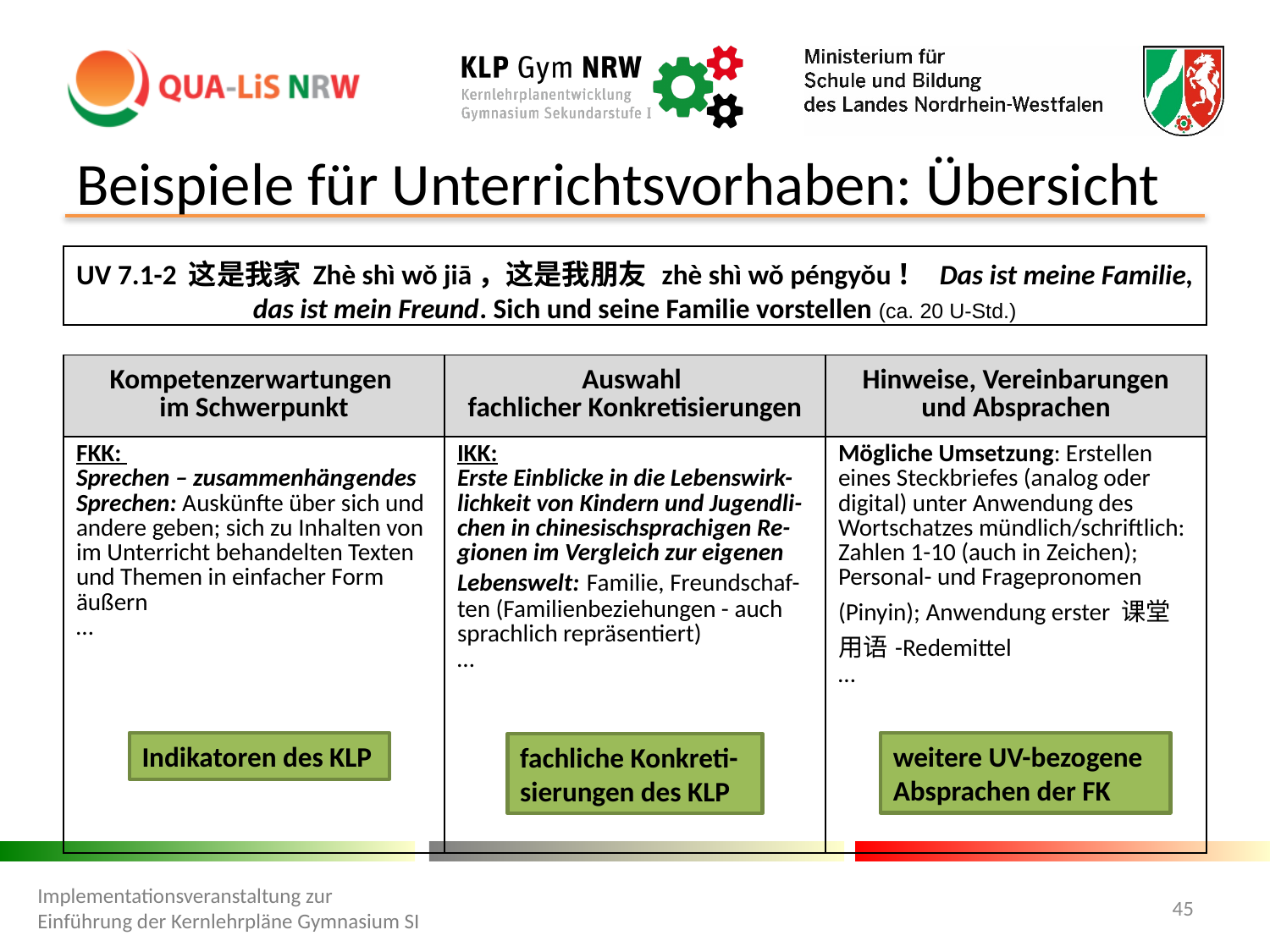

# Beispiele für Unterrichtsvorhaben: Übersicht
| UV 7.1-2 这是我家 Zhè shì wǒ jiā，这是我朋友 zhè shì wǒ péngyǒu！ Das ist meine Familie, das ist mein Freund. Sich und seine Familie vorstellen (ca. 20 U-Std.) |  |  |
| --- | --- | --- |
|  |  |  |
| Kompetenzerwartungen im Schwerpunkt | Auswahl fachlicher Konkretisierungen | Hinweise, Vereinbarungen und Absprachen |
| FKK: Sprechen – zusammenhängendes Sprechen: Auskünfte über sich und andere geben; sich zu Inhalten von im Unterricht behandelten Texten und Themen in einfacher Form äußern … | IKK: Erste Einblicke in die Lebenswirk-lichkeit von Kindern und Jugendli-chen in chinesischsprachigen Re-gionen im Vergleich zur eigenen Lebenswelt: Familie, Freundschaf-ten (Familienbeziehungen - auch sprachlich repräsentiert) … | Mögliche Umsetzung: Erstellen eines Steckbriefes (analog oder digital) unter Anwendung des Wortschatzes mündlich/schriftlich: Zahlen 1-10 (auch in Zeichen); Personal- und Fragepronomen (Pinyin); Anwendung erster 课堂用语-Redemittel … |
Indikatoren des KLP
weitere UV-bezogene Absprachen der FK
fachliche Konkreti-sierungen des KLP
Implementationsveranstaltung zur Einführung der Kernlehrpläne Gymnasium SI
45